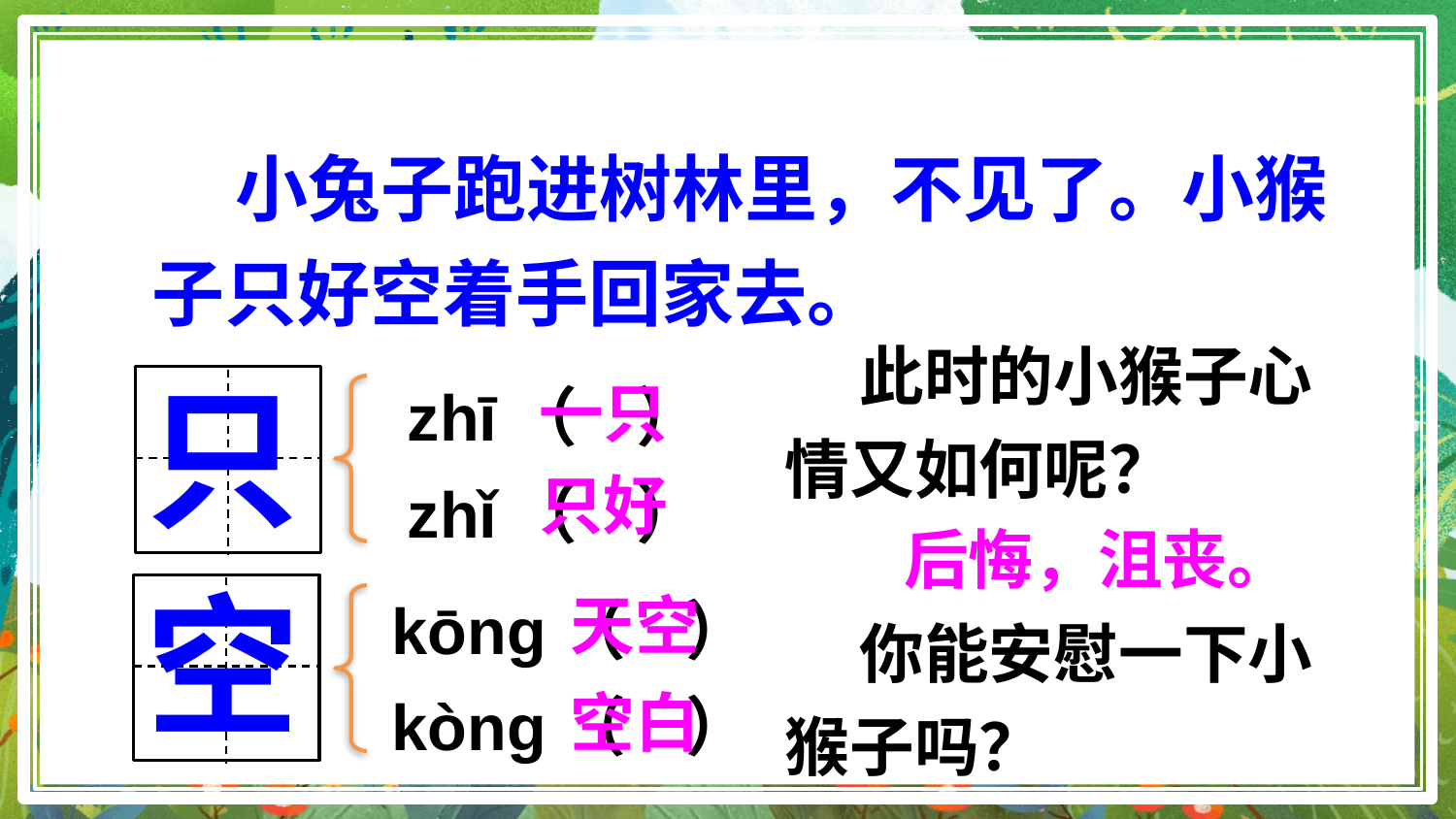

小兔子跑进树林里，不见了。小猴子只好空着手回家去。
    此时的小猴子心情又如何呢？
zhī（    ）

zhǐ（    ）
一只
只

只好
后悔，沮丧。
kōnɡ（    ）

kònɡ（    ）
天空
空

    你能安慰一下小猴子吗？
空白